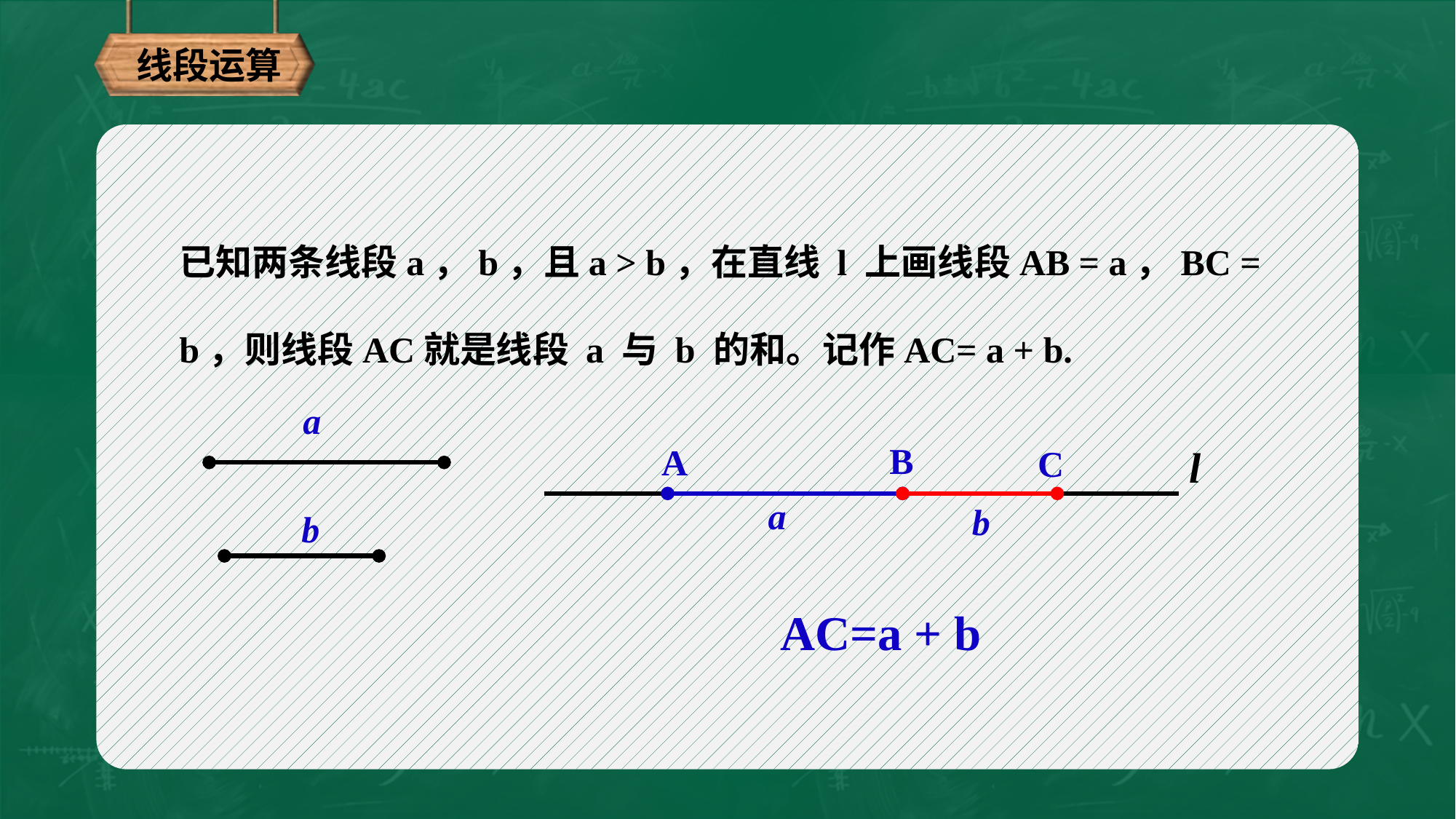

线段运算
已知两条线段a，b，且a > b，在直线 l 上画线段AB = a，BC = b，则线段AC就是线段 a 与 b 的和。记作AC= a + b.
a
b
B
A
l
C
a
b
AC=a + b